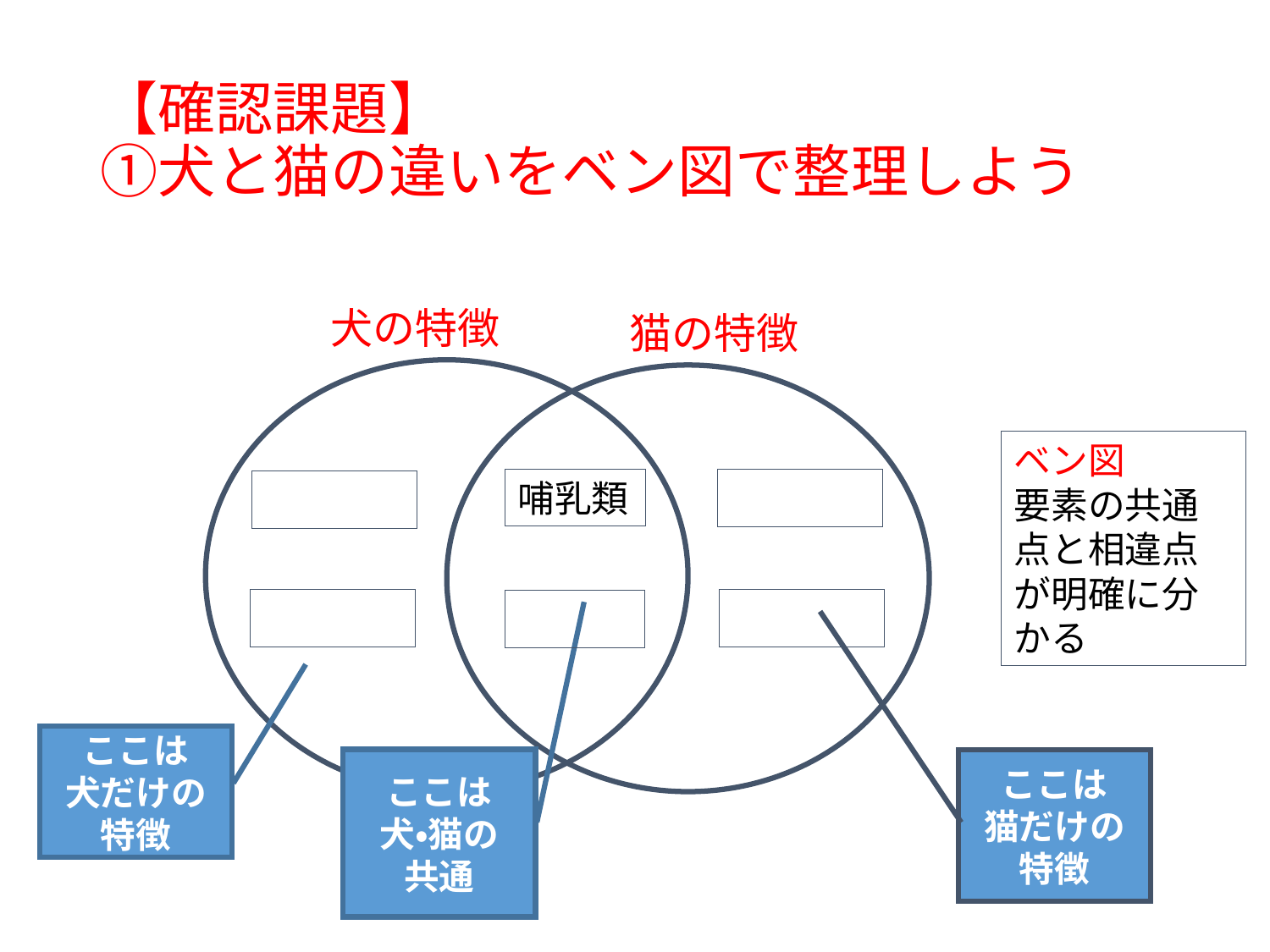

# 【確認課題】 ①犬と猫の違いをベン図で整理しよう
犬の特徴
猫の特徴

ベン図
要素の共通点と相違点が明確に分かる
哺乳類

ここは
犬だけの特徴
ここは
犬・猫の
共通
ここは
猫だけの特徴